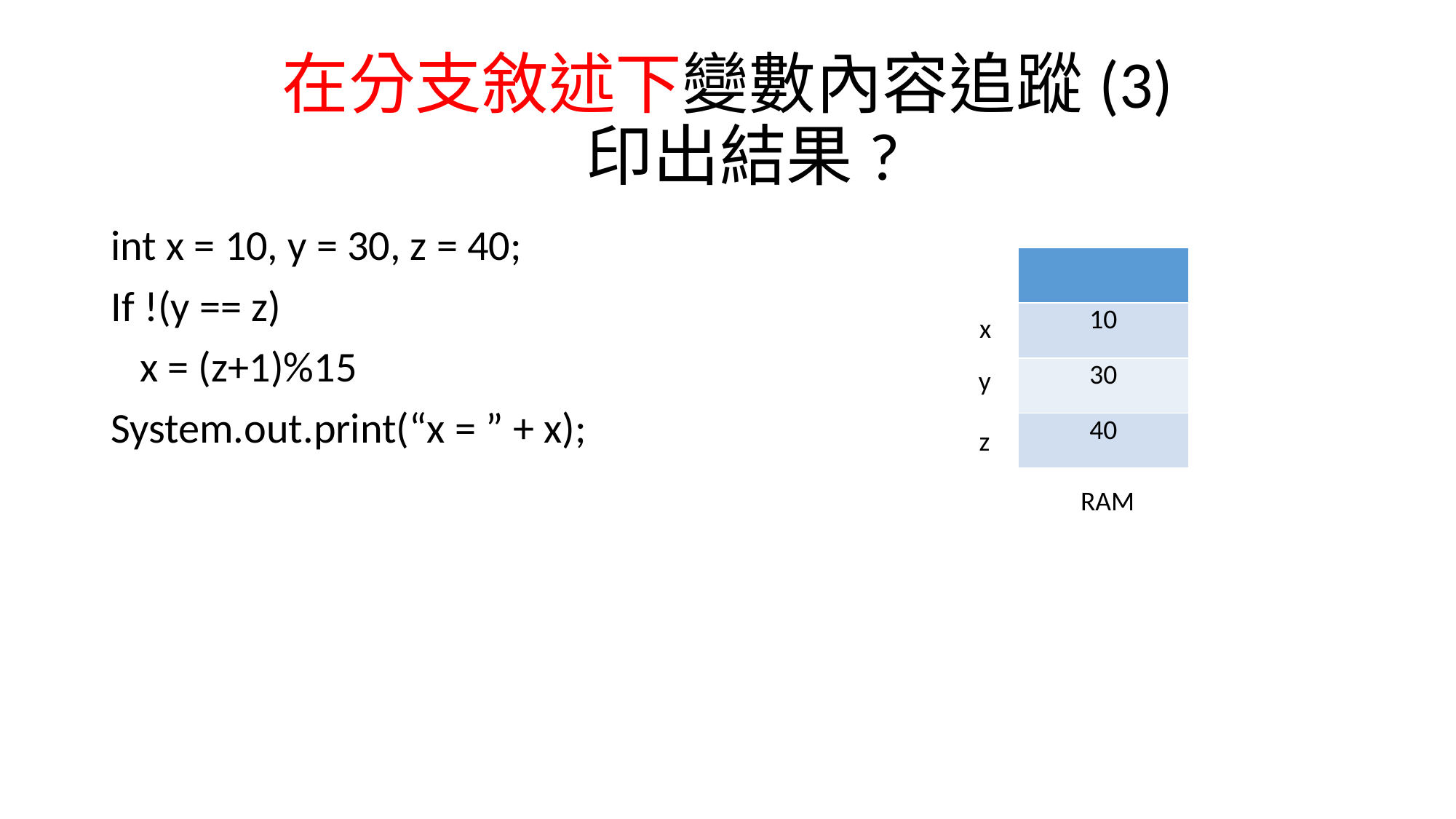

# 在分支敘述下變數內容追蹤(3) 印出結果?
int x = 10, y = 30, z = 40;
If !(y == z)
   x = (z+1)%15
System.out.print(“x = ” + x);
|  |
| --- |
| 10 |
| 30 |
| 40 |
x
y
z
RAM